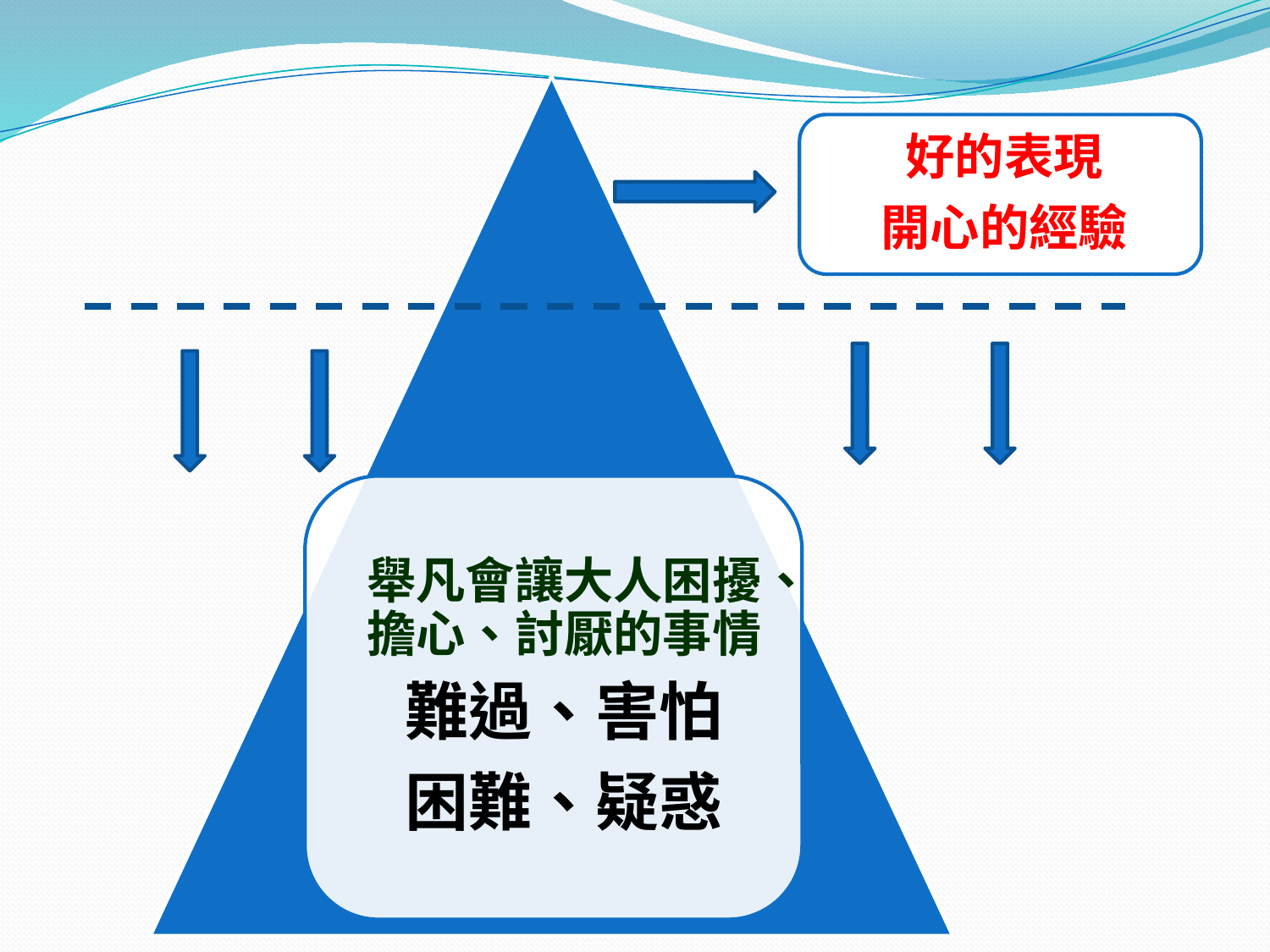

好的表現
開心的經驗
舉凡會讓大人困擾、擔心、討厭的事情
難過、害怕
困難、疑惑